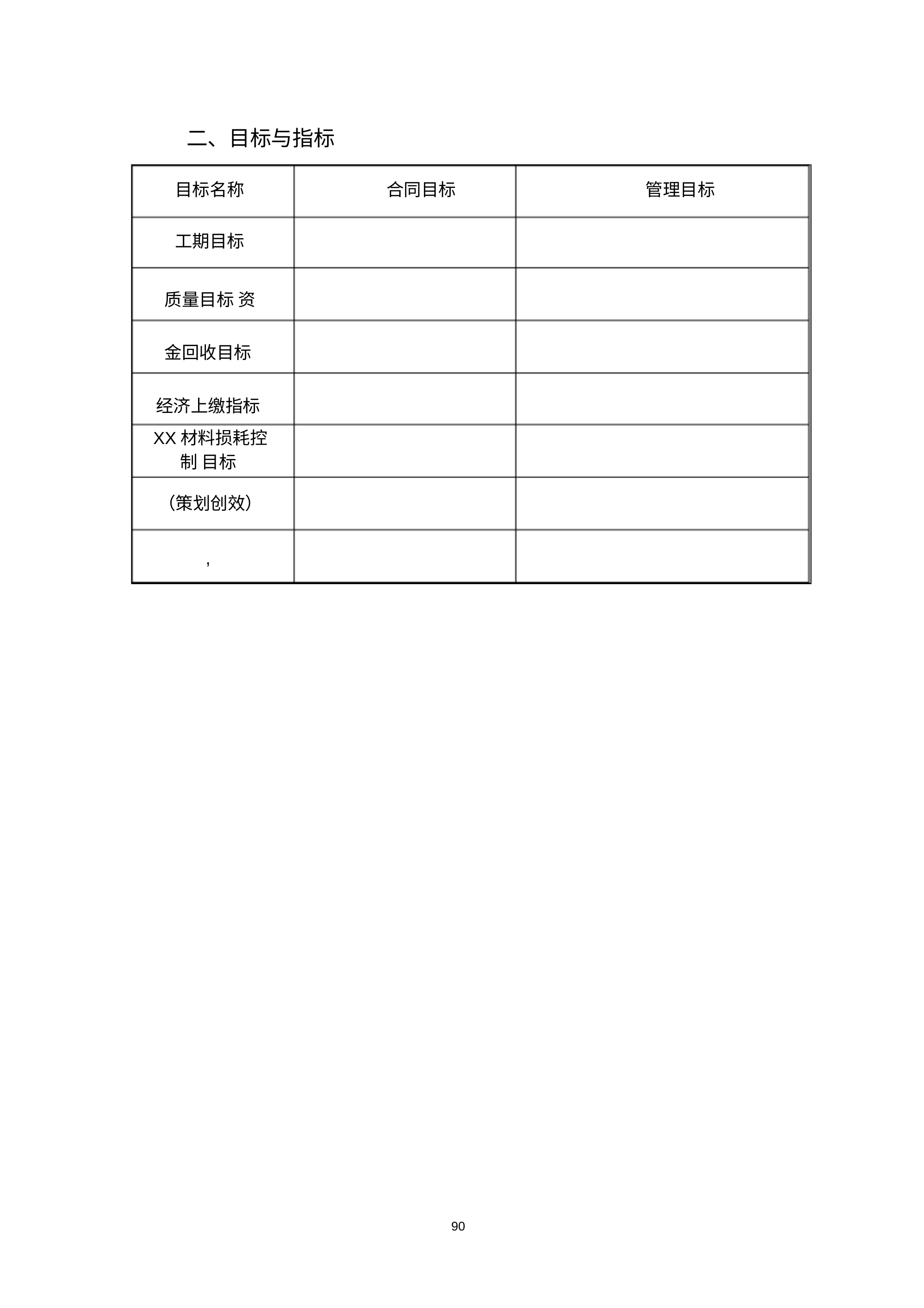

二、目标与指标

目标名称
合同目标
管理目标
工期目标
质量目标 资金回收目标 经济上缴指标
XX材料损耗控制 目标

（策划创效）

,
90